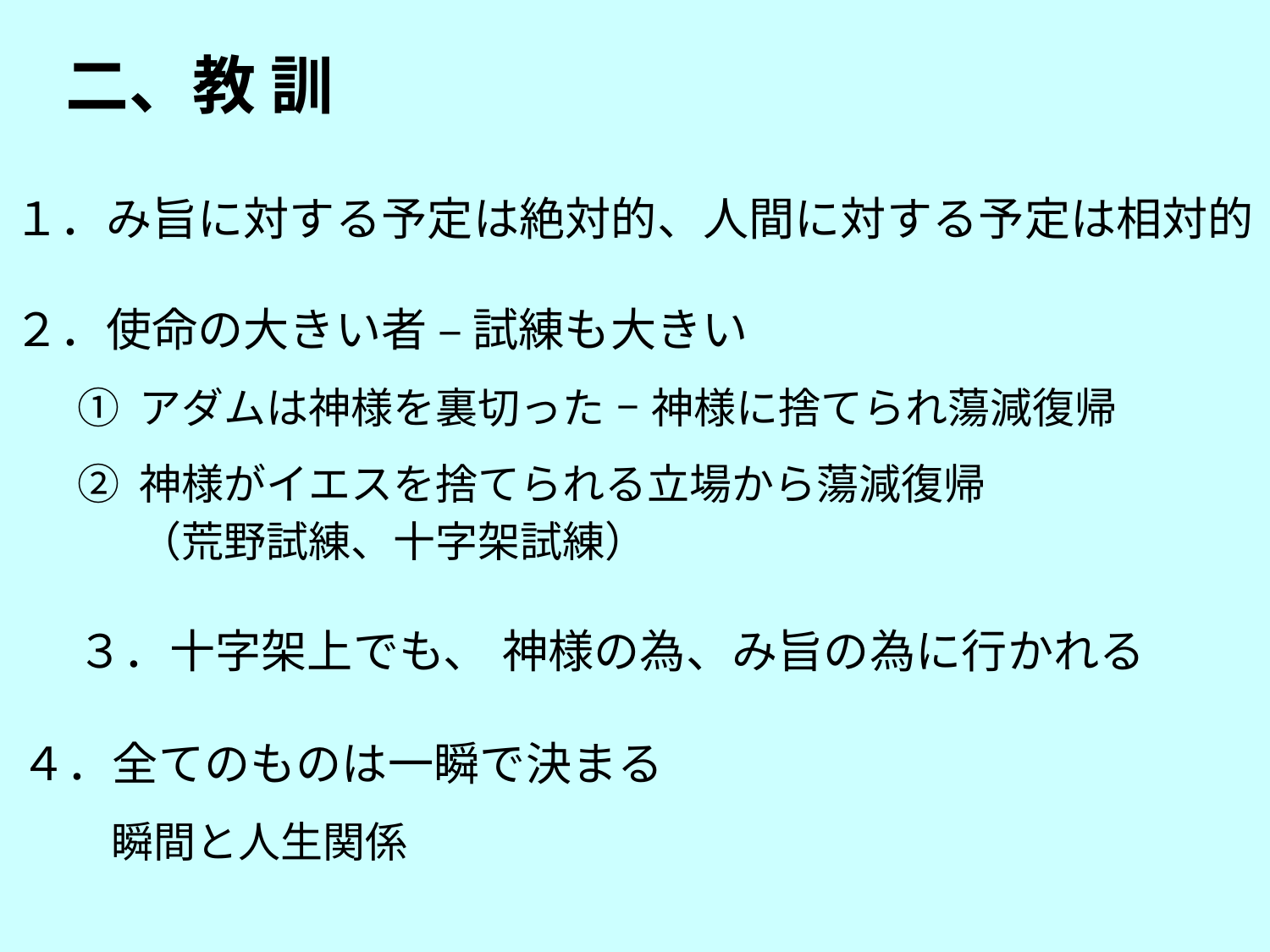

二、教 訓
１．み旨に対する予定は絶対的、人間に対する予定は相対的

２．使命の大きい者 – 試練も大きい
① アダムは神様を裏切った – 神様に捨てられ蕩減復帰
② 神様がイエスを捨てられる立場から蕩減復帰
　  （荒野試練、十字架試練）

３．十字架上でも、 神様の為、み旨の為に行かれる
４．全てのものは一瞬で決まる
瞬間と人生関係